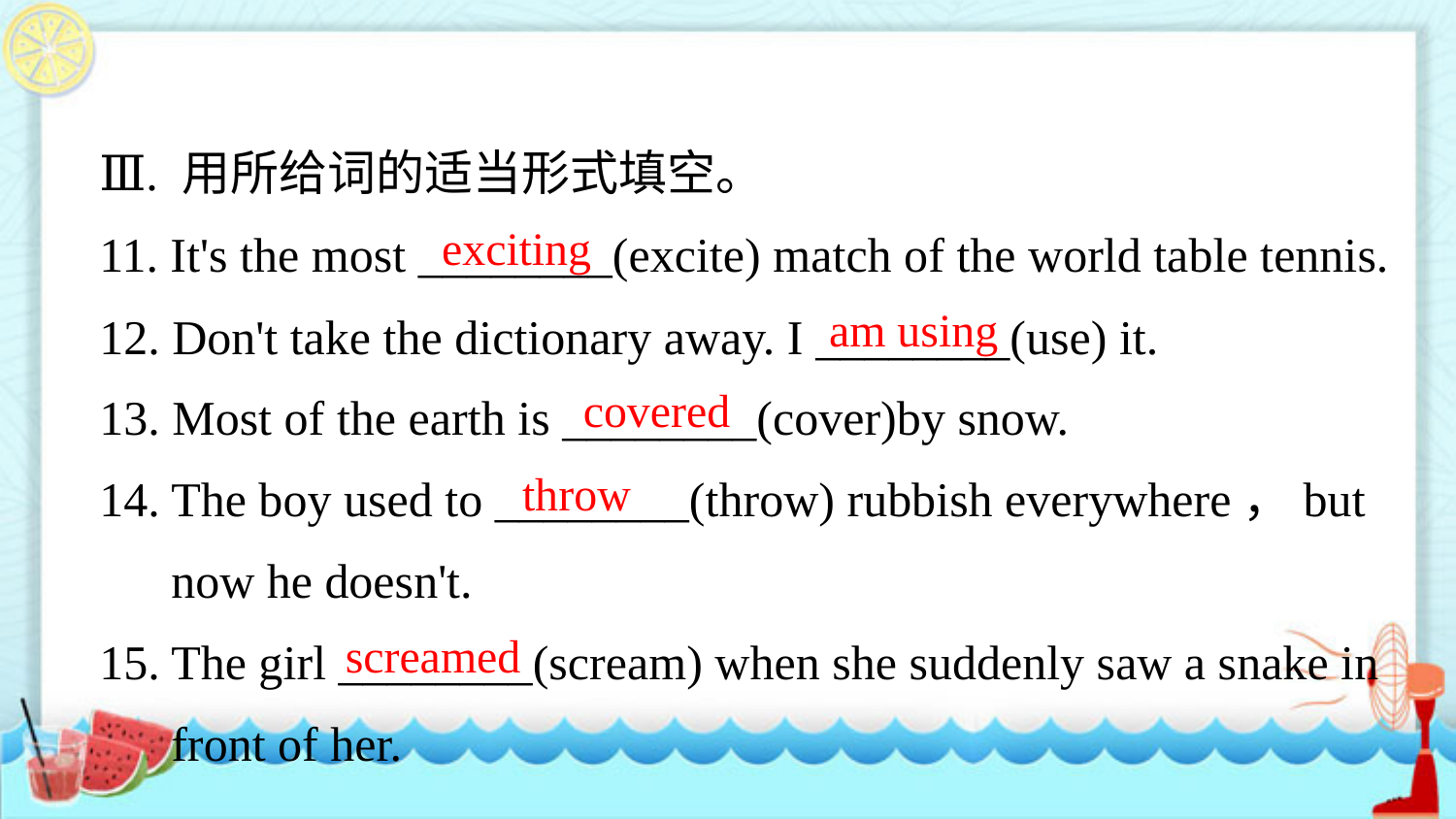

Ⅲ. 用所给词的适当形式填空。
11. It's the most ________(excite) match of the world table tennis.
12. Don't take the dictionary away. I ________(use) it.
13. Most of the earth is ________(cover)by snow.
14. The boy used to ________(throw) rubbish everywhere，but now he doesn't.
15. The girl ________(scream) when she suddenly saw a snake in front of her.
exciting
am using
covered
throw
 screamed